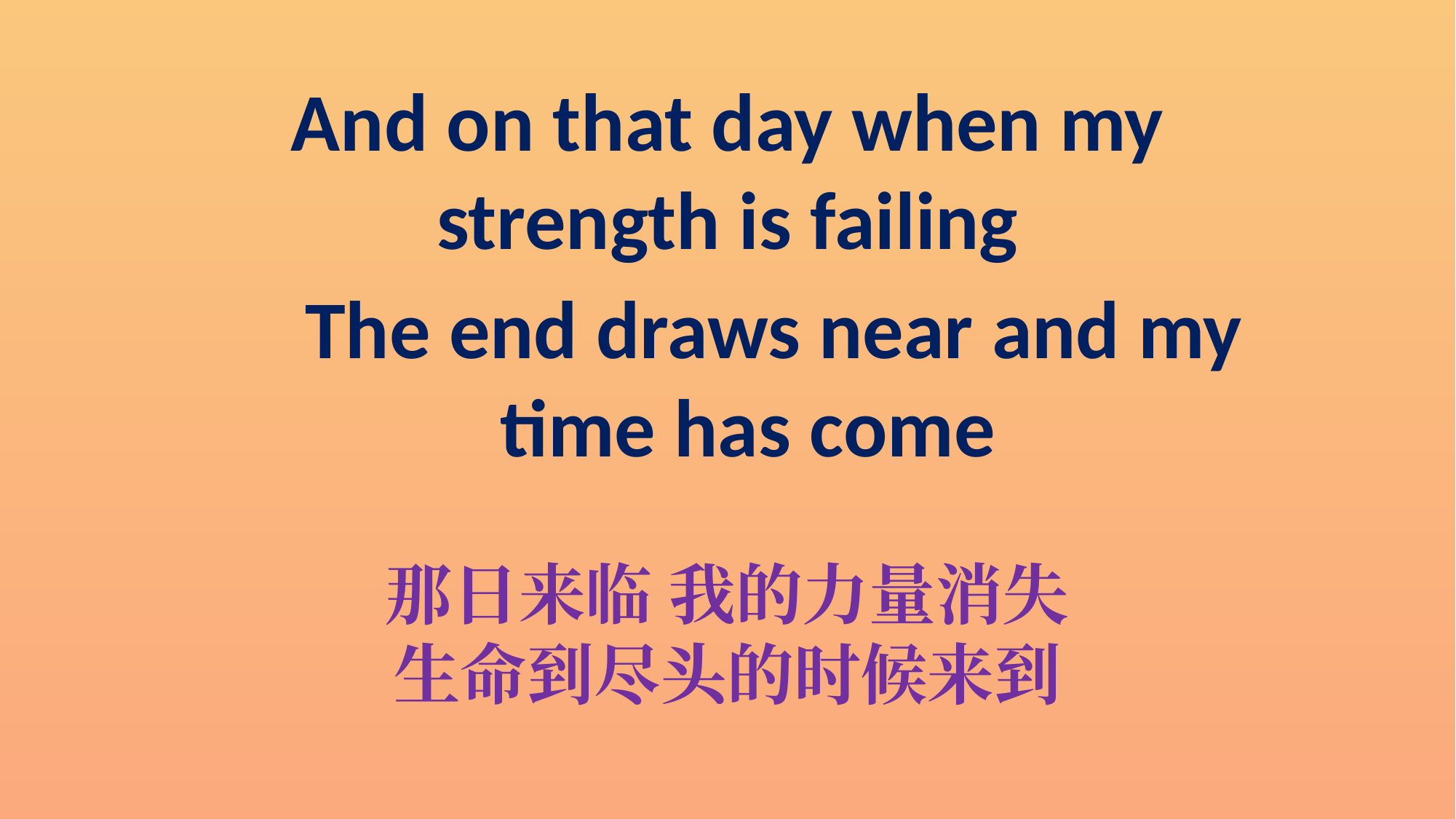

And on that day when my strength is failing
     The end draws near and my time has come

那日来临 我的力量消失
生命到尽头的时候来到